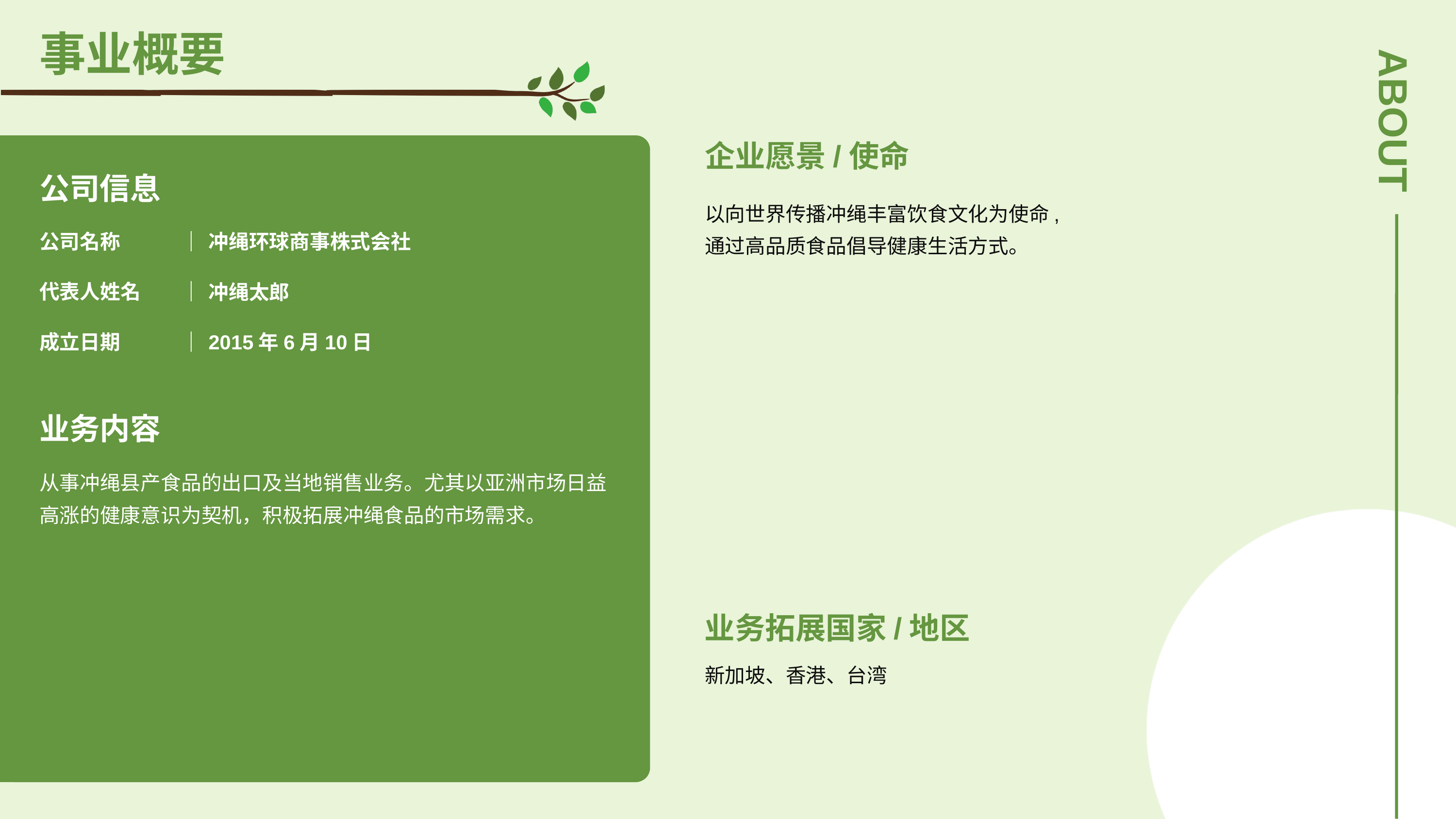

事业概要

企业愿景/使命

公司信息
ABOUT
以向世界传播冲绳丰富饮食文化为使命,
通过高品质食品倡导健康生活方式。

公司名称　　　｜
冲绳环球商事株式会社
代表人姓名　　｜
冲绳太郎
成立日期　　　｜
2015年6月10日
业务内容
从事冲绳县产食品的出口及当地销售业务。尤其以亚洲市场日益高涨的健康意识为契机，积极拓展冲绳食品的市场需求。
业务拓展国家/地区
新加坡、香港、台湾